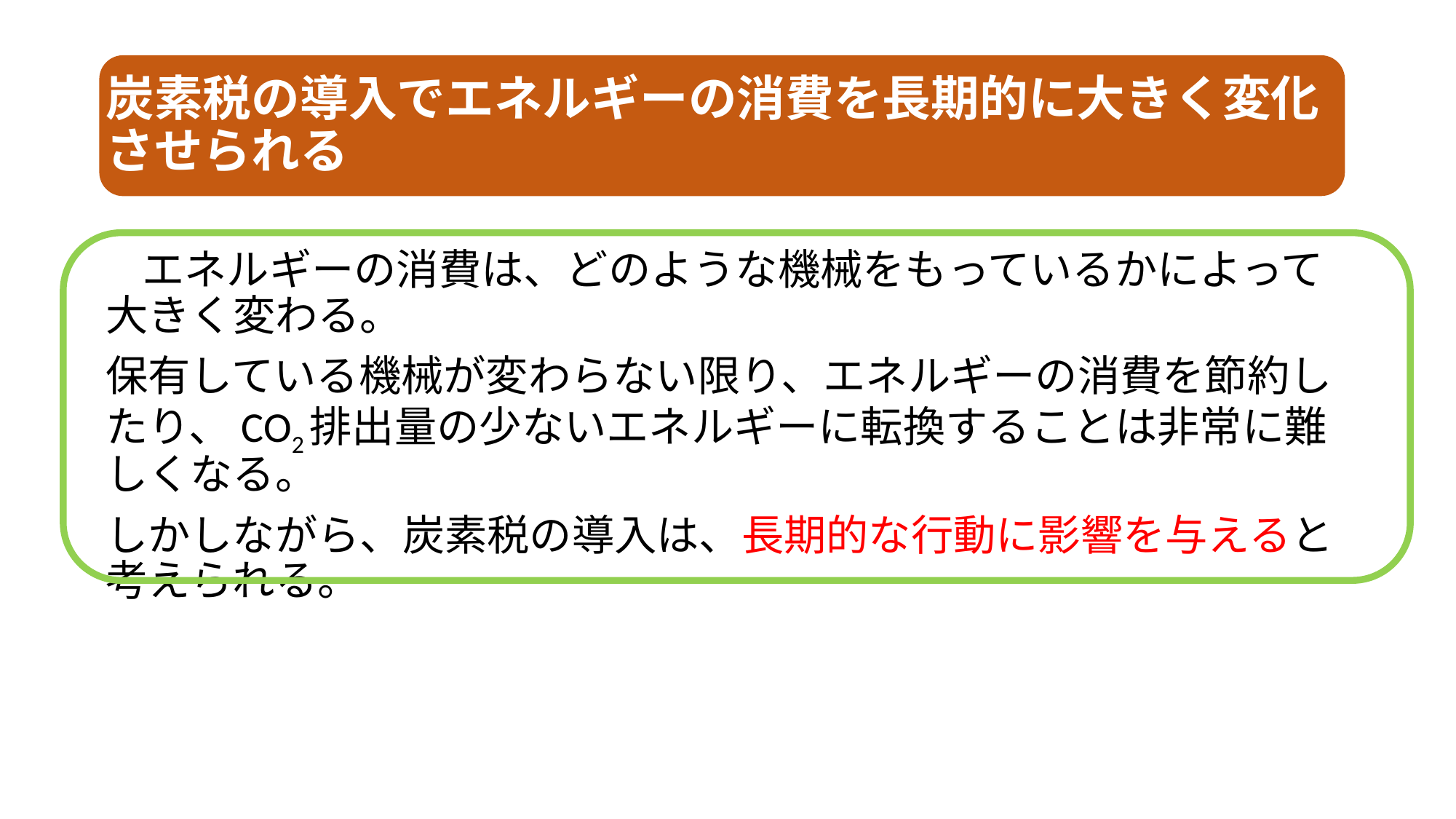

#

炭素税の導入でエネルギーの消費を長期的に大きく変化させられる

　エネルギーの消費は、どのような機械をもっているかによって大きく変わる。
保有している機械が変わらない限り、エネルギーの消費を節約したり、CO2排出量の少ないエネルギーに転換することは非常に難しくなる。
しかしながら、炭素税の導入は、長期的な行動に影響を与えると考えられる。